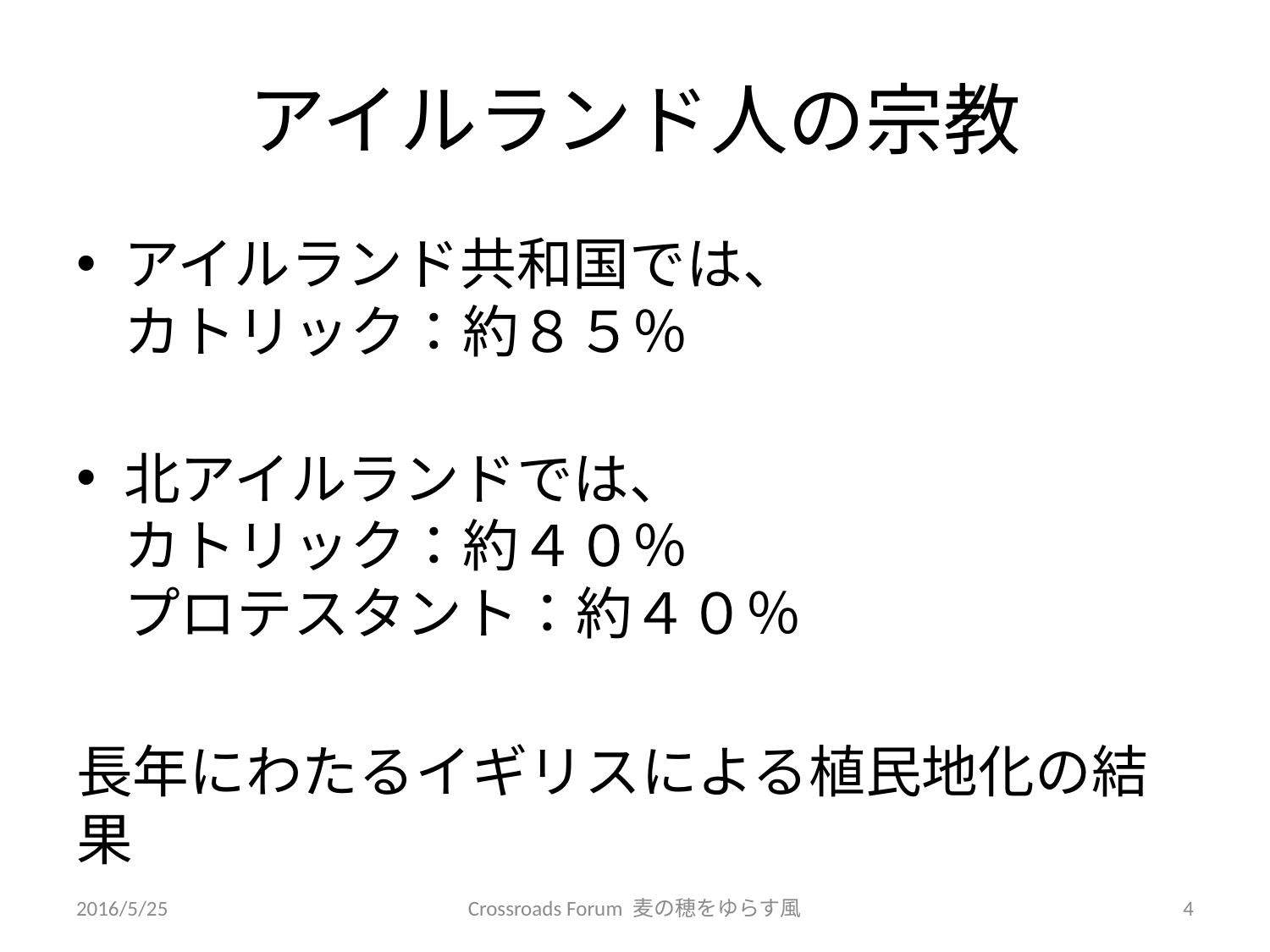

# アイルランド人の宗教
アイルランド共和国では、
カトリック：約８５％
北アイルランドでは、
カトリック：約４０％
プロテスタント：約４０％

長年にわたるイギリスによる植民地化の結果
2016/5/25
Crossroads Forum 麦の穂をゆらす風
4